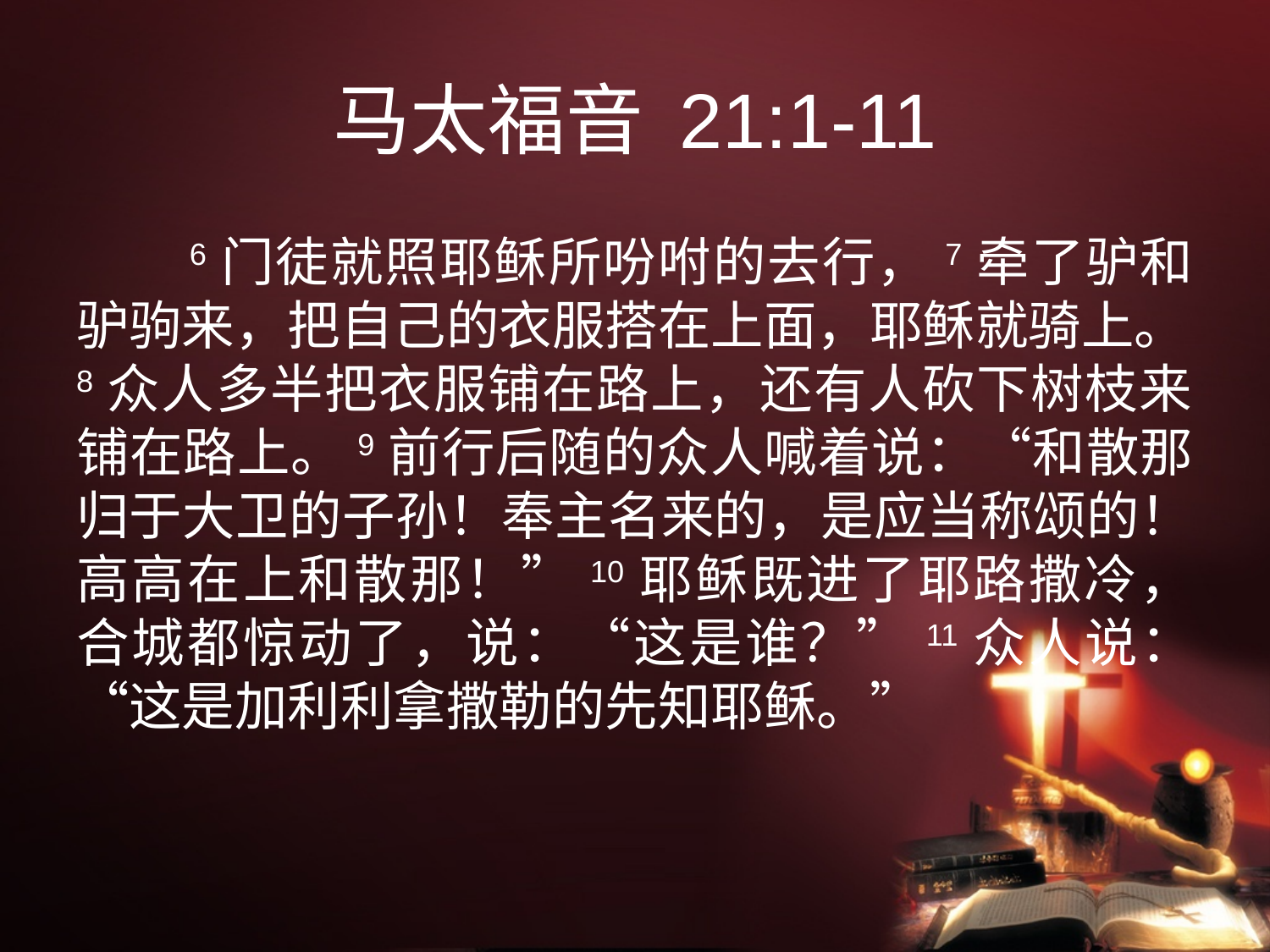

# 马太福音 21:1-11
           6门徒就照耶稣所吩咐的去行，7牵了驴和驴驹来，把自己的衣服搭在上面，耶稣就骑上。8众人多半把衣服铺在路上，还有人砍下树枝来铺在路上。9前行后随的众人喊着说：“和散那归于大卫的子孙！奉主名来的，是应当称颂的！高高在上和散那！”10耶稣既进了耶路撒冷，合城都惊动了，说：“这是谁？”11众人说：“这是加利利拿撒勒的先知耶稣。”